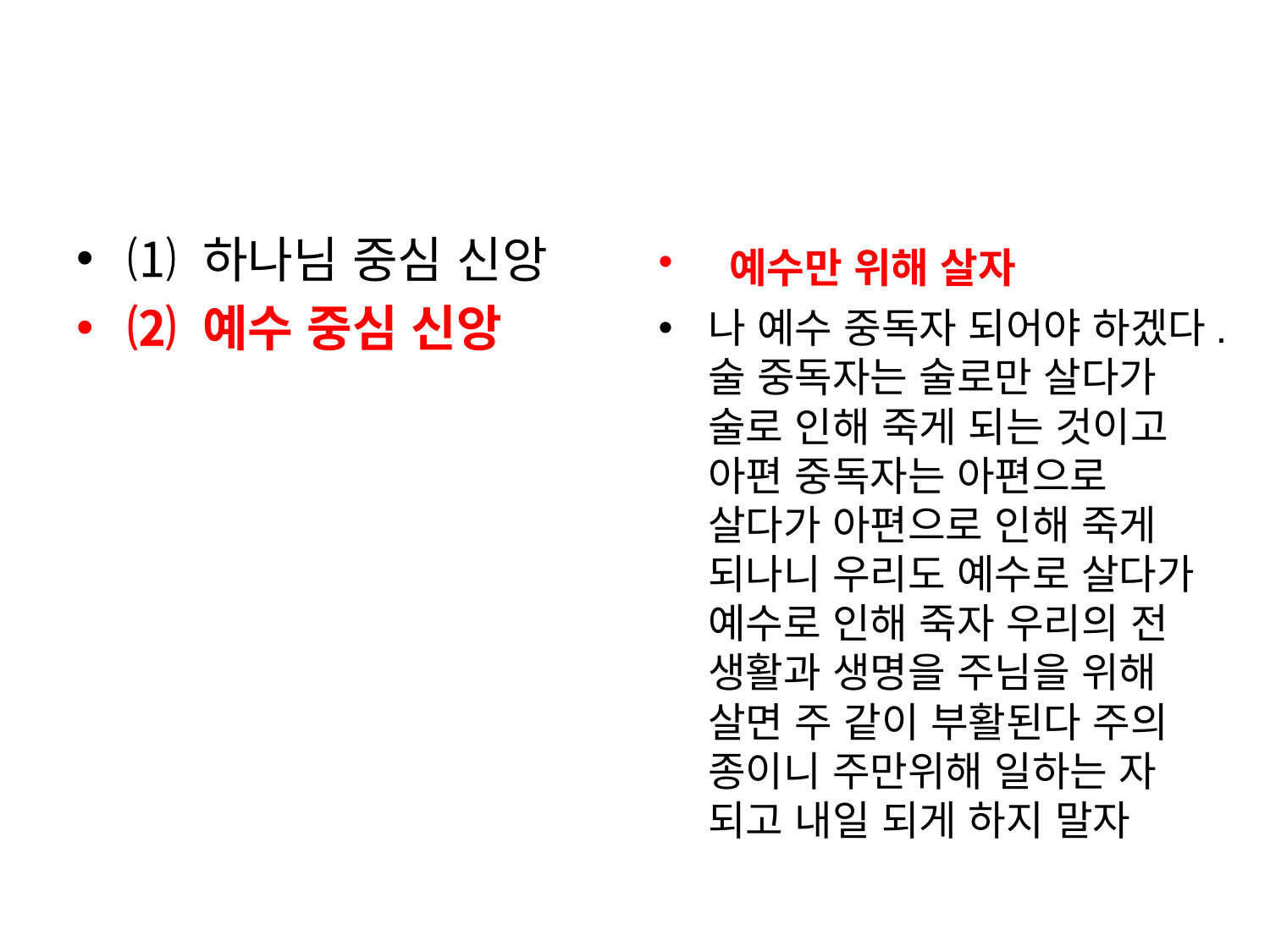

#
⑴ 하나님 중심 신앙
⑵ 예수 중심 신앙

 예수만 위해 살자
나 예수 중독자 되어야 하겠다.술 중독자는 술로만 살다가 술로 인해 죽게 되는 것이고 아편 중독자는 아편으로 살다가 아편으로 인해 죽게 되나니 우리도 예수로 살다가 예수로 인해 죽자 우리의 전 생활과 생명을 주님을 위해 살면 주 같이 부활된다 주의 종이니 주만위해 일하는 자 되고 내일 되게 하지 말자